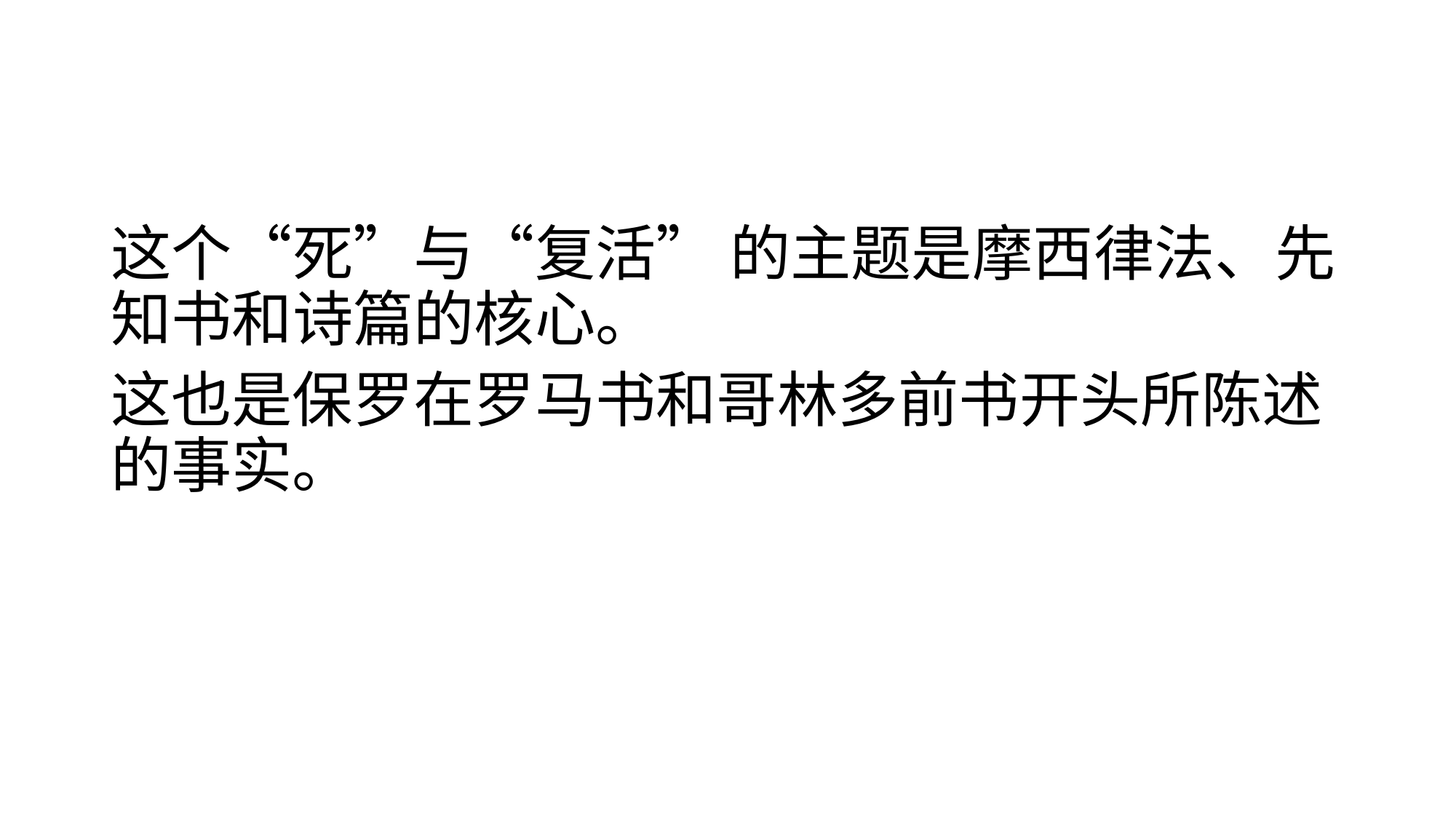

#
这个“死”与“复活” 的主题是摩西律法、先知书和诗篇的核心。
这也是保罗在罗马书和哥林多前书开头所陈述的事实。